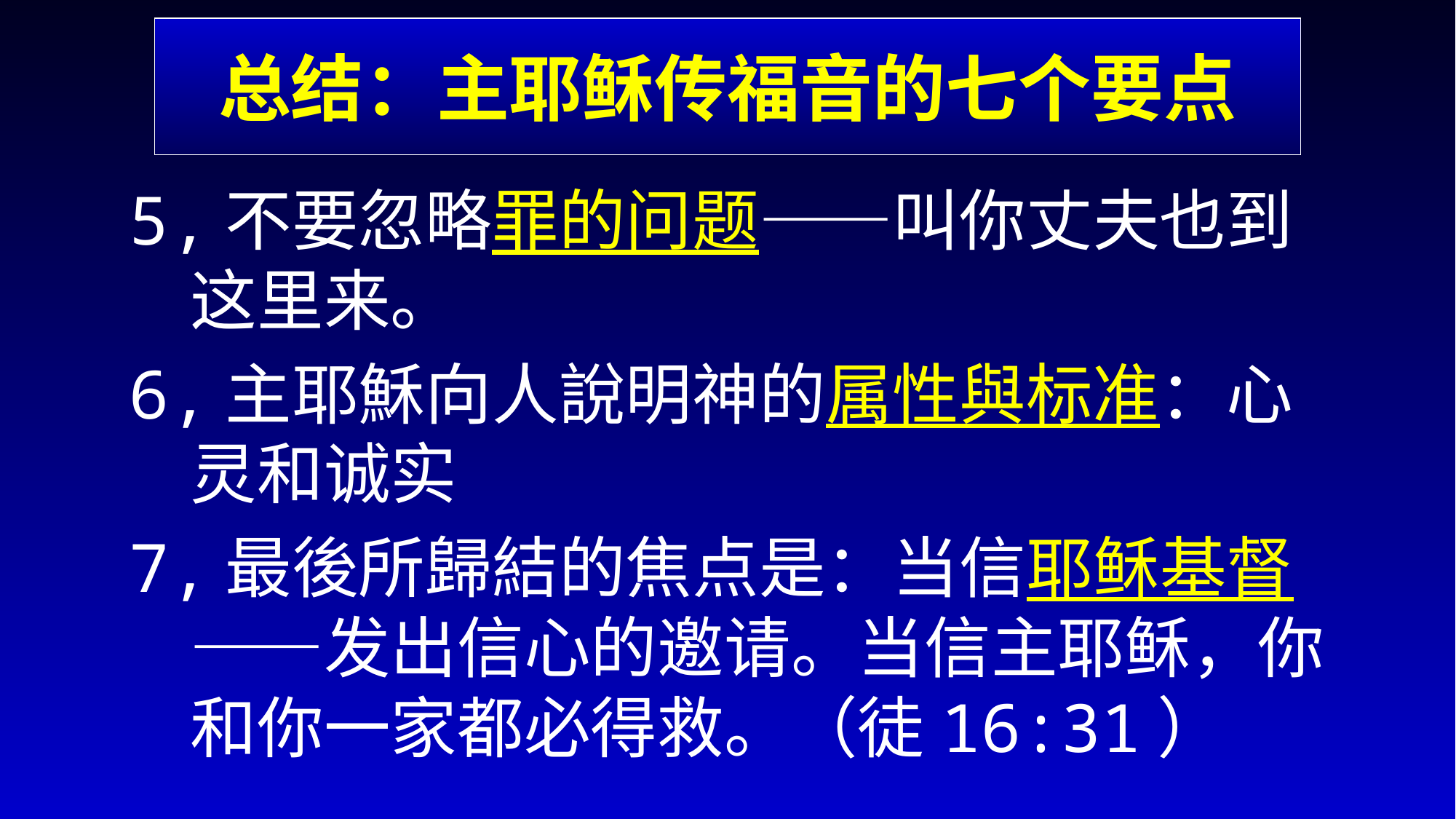

# 总结：主耶稣传福音的七个要点
5,不要忽略罪的问题——叫你丈夫也到这里来。
6,主耶穌向人說明神的属性與标准：心灵和诚实
7,最後所歸結的焦点是：当信耶稣基督——发出信心的邀请。当信主耶稣，你和你一家都必得救。（徒16:31）